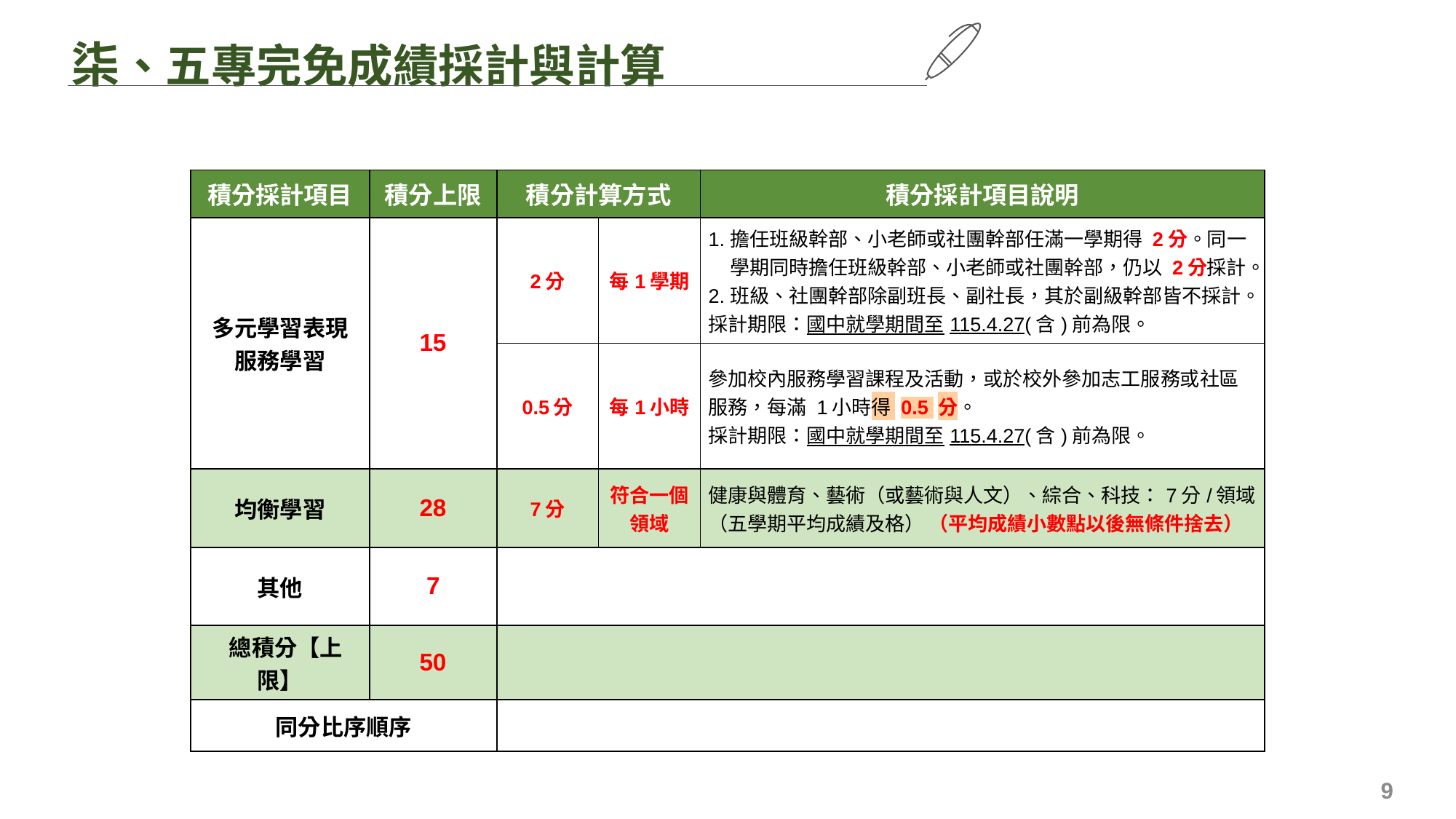

柒、五專完免成績採計與計算
| 積分採計項目 | 積分上限 | 積分計算方式 |  | 積分採計項目說明 |
| --- | --- | --- | --- | --- |
| 多元學習表現 服務學習 | 15 | 2分 | 每1學期 | 擔任班級幹部、小老師或社團幹部任滿一學期得 2分。同一學期同時擔任班級幹部、小老師或社團幹部，仍以 2分採計。 班級、社團幹部除副班長、副社長，其於副級幹部皆不採計。 採計期限：國中就學期間至115.4.27(含)前為限。 |
|  |  | 0.5分 | 每1小時 | 參加校內服務學習課程及活動，或於校外參加志工服務或社區服務，每滿 1小時得 0.5 分。 採計期限：國中就學期間至115.4.27(含)前為限。 |
| 均衡學習 | 28 | 7分 | 符合一個 領域 | 健康與體育、藝術（或藝術與人文）、綜合、科技：7分/領域 （五學期平均成績及格） （平均成績小數點以後無條件捨去） |
| 其他 | 7 | （各校自訂，參閱各校招生簡章） |  |  |
| 總積分【上限】 | 50 |  |  |  |
| 同分比序順序 |  | （各校自訂，參閱各校招生簡章） |  |  |
9